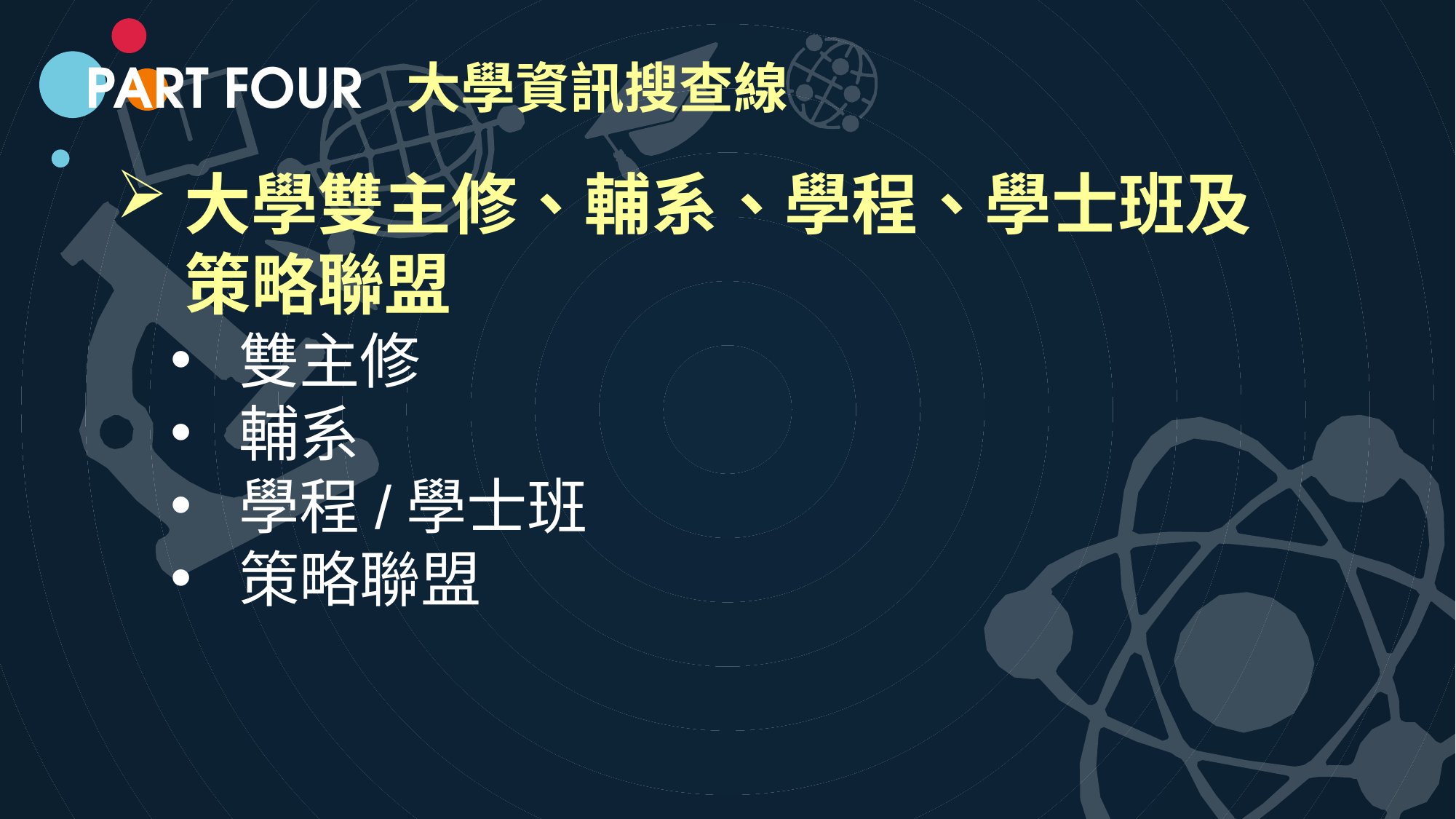

PART FOUR  大學資訊搜查線

大學雙主修、輔系、學程、學士班及 策略聯盟
雙主修
輔系
學程/學士班
策略聯盟